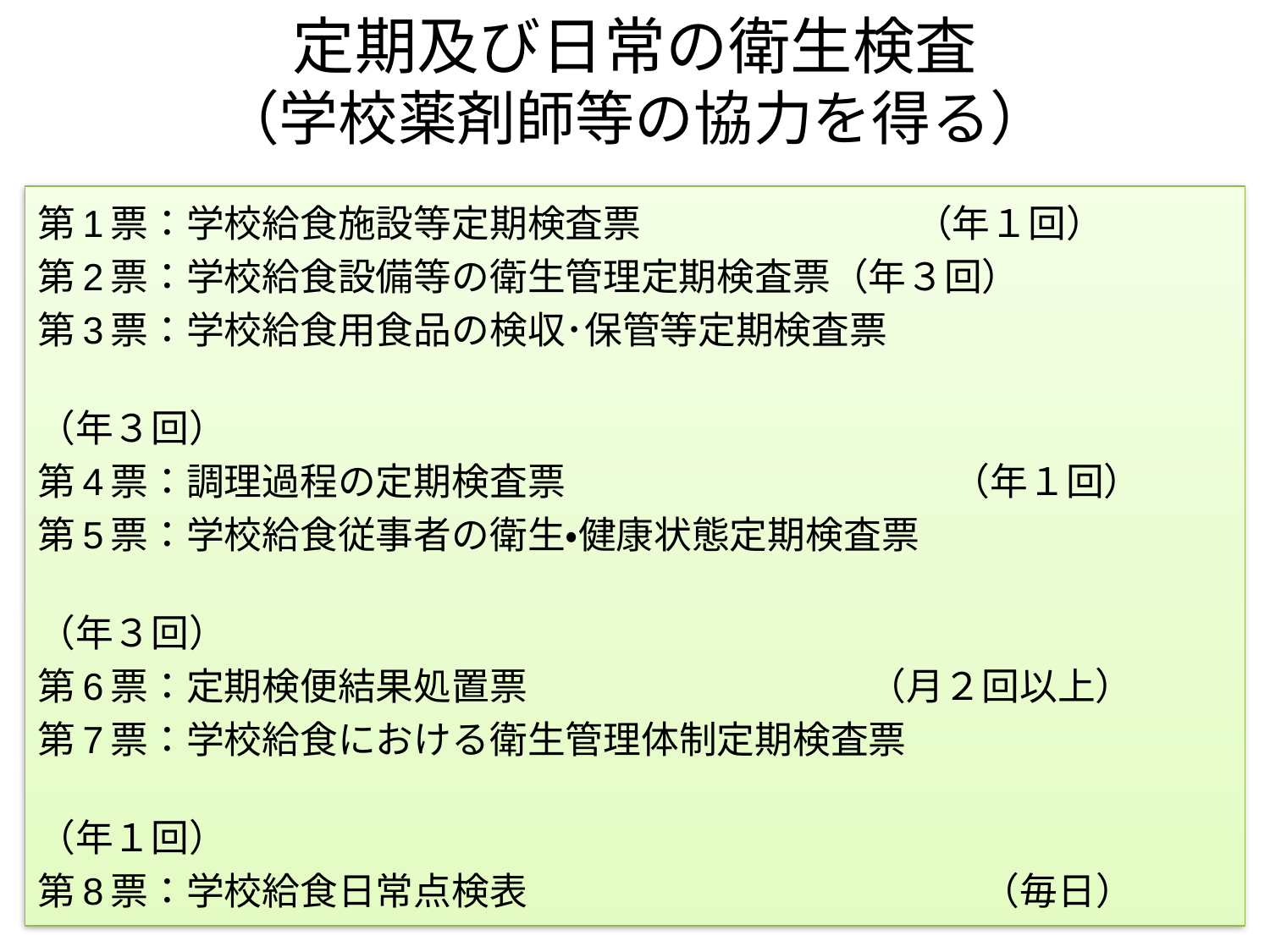

# 定期及び日常の衛生検査 （学校薬剤師等の協力を得る）
第1票：学校給食施設等定期検査票　　　　　　　 （年１回）
第2票：学校給食設備等の衛生管理定期検査票（年３回）
第3票：学校給食用食品の検収･保管等定期検査票
　　　　　　　　　　　　　　　　　　　　　　　　　　　　　　（年３回）
第4票：調理過程の定期検査票　　　　　　　　　 　（年１回）
第5票：学校給食従事者の衛生・健康状態定期検査票
　　　　　　　　　　　　　　　　　　　　　　　　　　　　　　（年３回）
第6票：定期検便結果処置票　　　　　　　　　（月２回以上）
第7票：学校給食における衛生管理体制定期検査票
　　　　　　　　　　　　　　　　　　　　　　　　　　　　　　（年１回）
第8票：学校給食日常点検表　　　　　　　　　　　　（毎日）